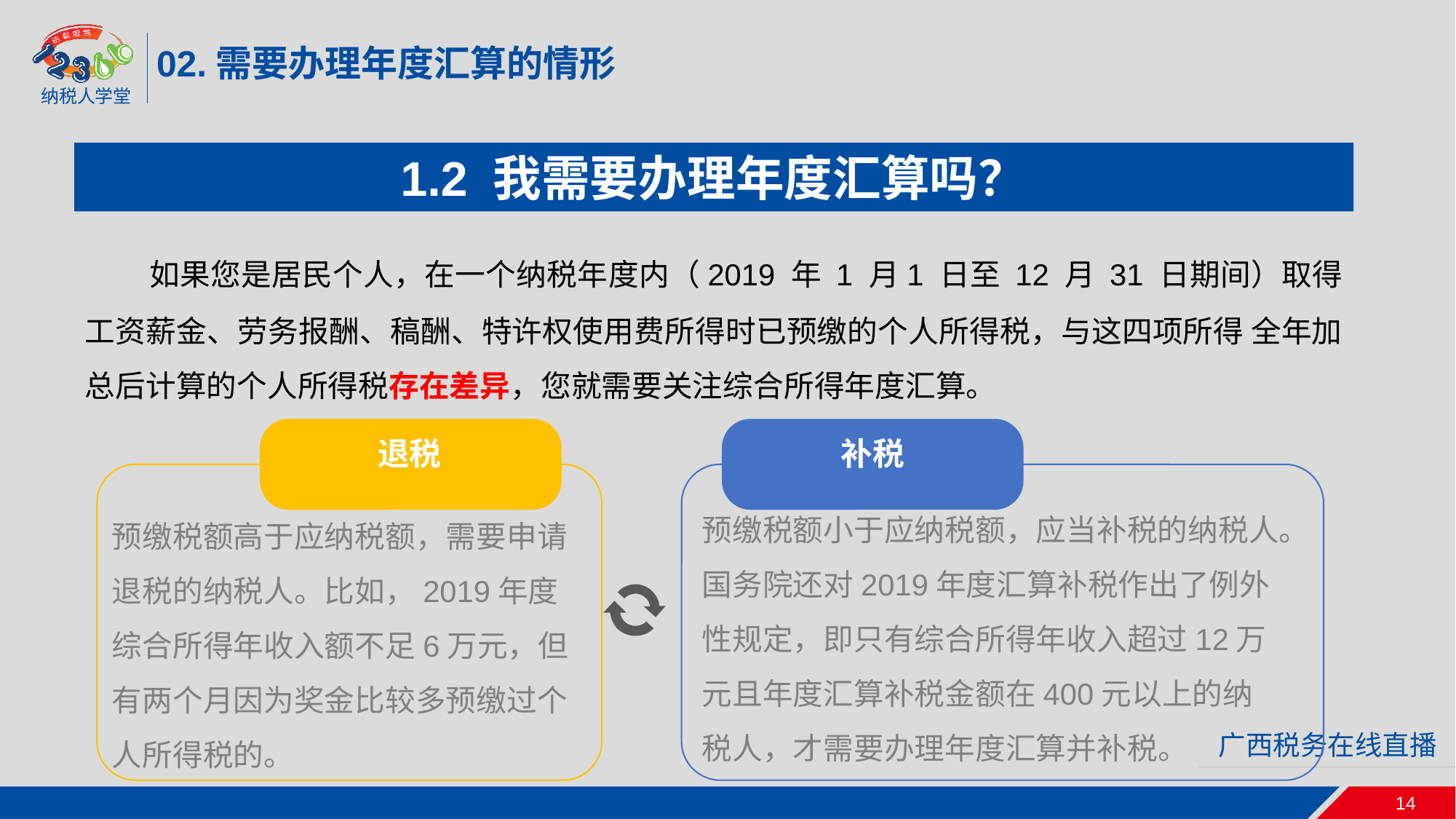

02.需要办理年度汇算的情形
1.2 我需要办理年度汇算吗？
      如果您是居民个人，在一个纳税年度内（2019 年 1 月1 日至 12 月 31 日期间）取得工资薪金、劳务报酬、稿酬、特许权使用费所得时已预缴的个人所得税，与这四项所得 全年加总后计算的个人所得税存在差异，您就需要关注综合所得年度汇算。

退税
补税

预缴税额小于应纳税额，应当补税的纳税人。国务院还对2019年度汇算补税作出了例外性规定，即只有综合所得年收入超过12万元且年度汇算补税金额在400元以上的纳税人，才需要办理年度汇算并补税。
预缴税额高于应纳税额，需要申请退税的纳税人。比如，2019年度综合所得年收入额不足6万元，但有两个月因为奖金比较多预缴过个人所得税的。